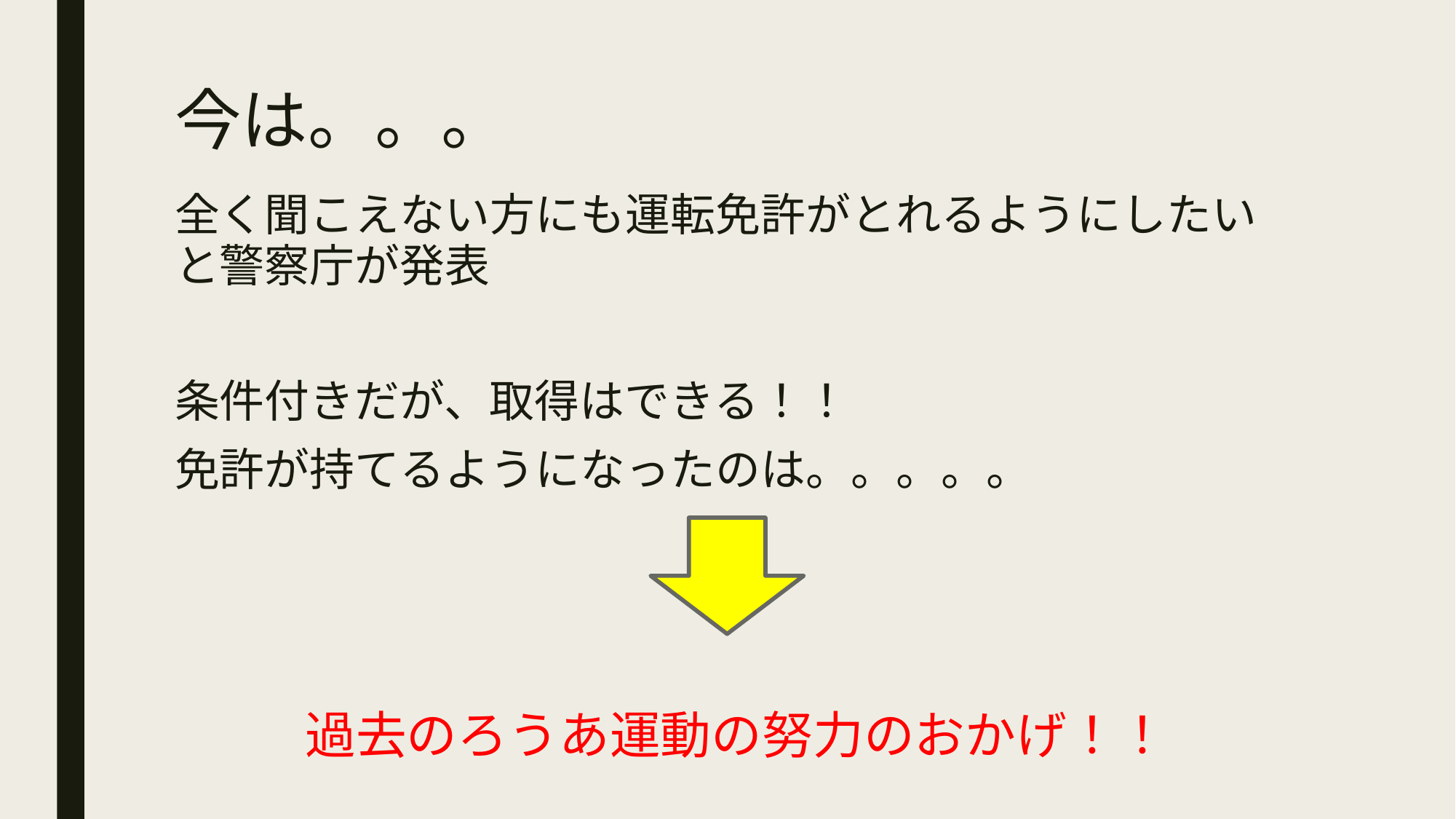

# 今は。。。
全く聞こえない方にも運転免許がとれるようにしたいと警察庁が発表

条件付きだが、取得はできる！！
免許が持てるようになったのは。。。。。

過去のろうあ運動の努力のおかげ！！